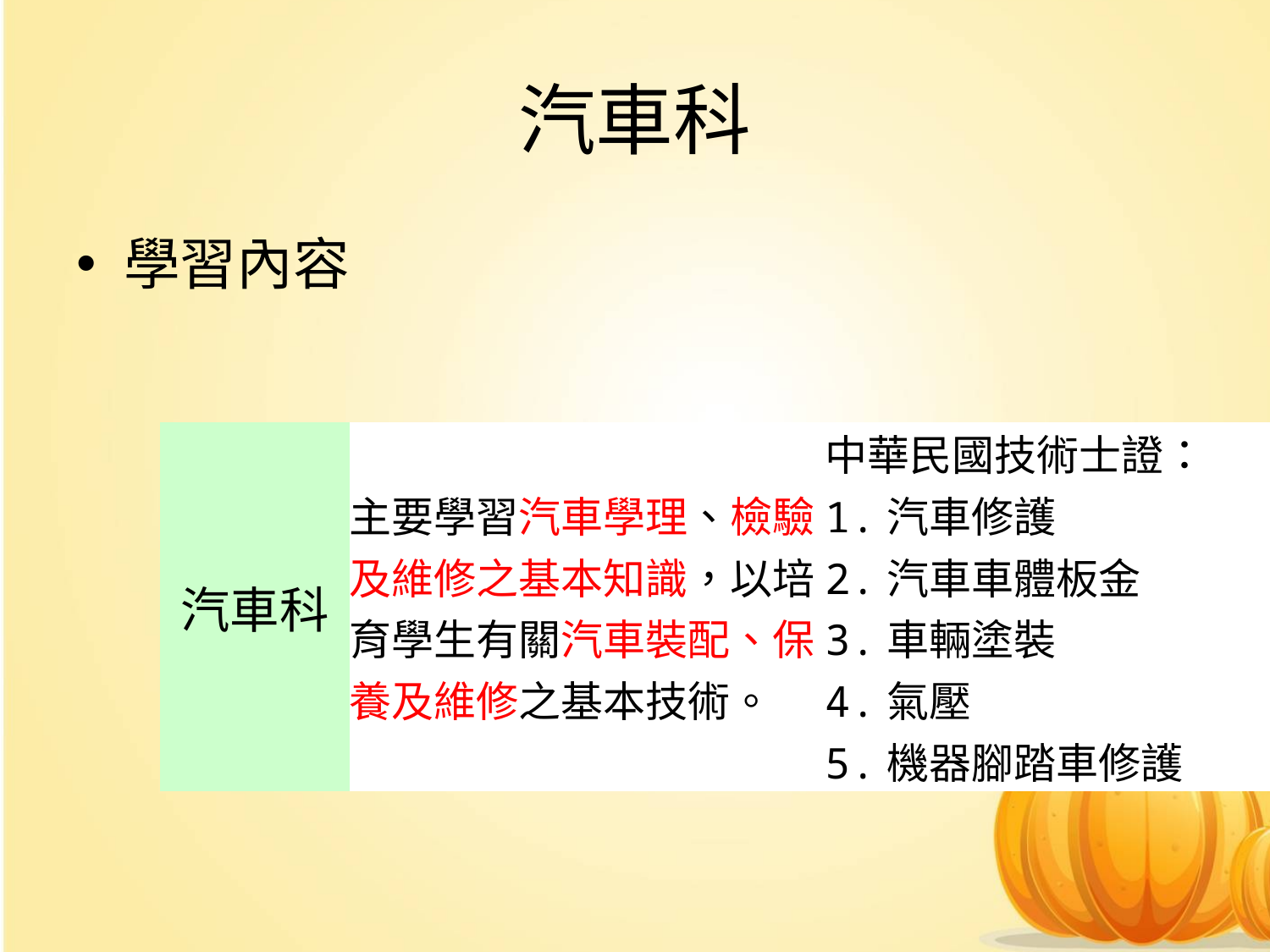

# 汽車科
學習內容

| 汽車科 | 主要學習汽車學理、檢驗及維修之基本知識，以培育學生有關汽車裝配、保養及維修之基本技術。 | 中華民國技術士證： 1.汽車修護 2.汽車車體板金 3.車輛塗裝 4.氣壓 5.機器腳踏車修護 |
| --- | --- | --- |